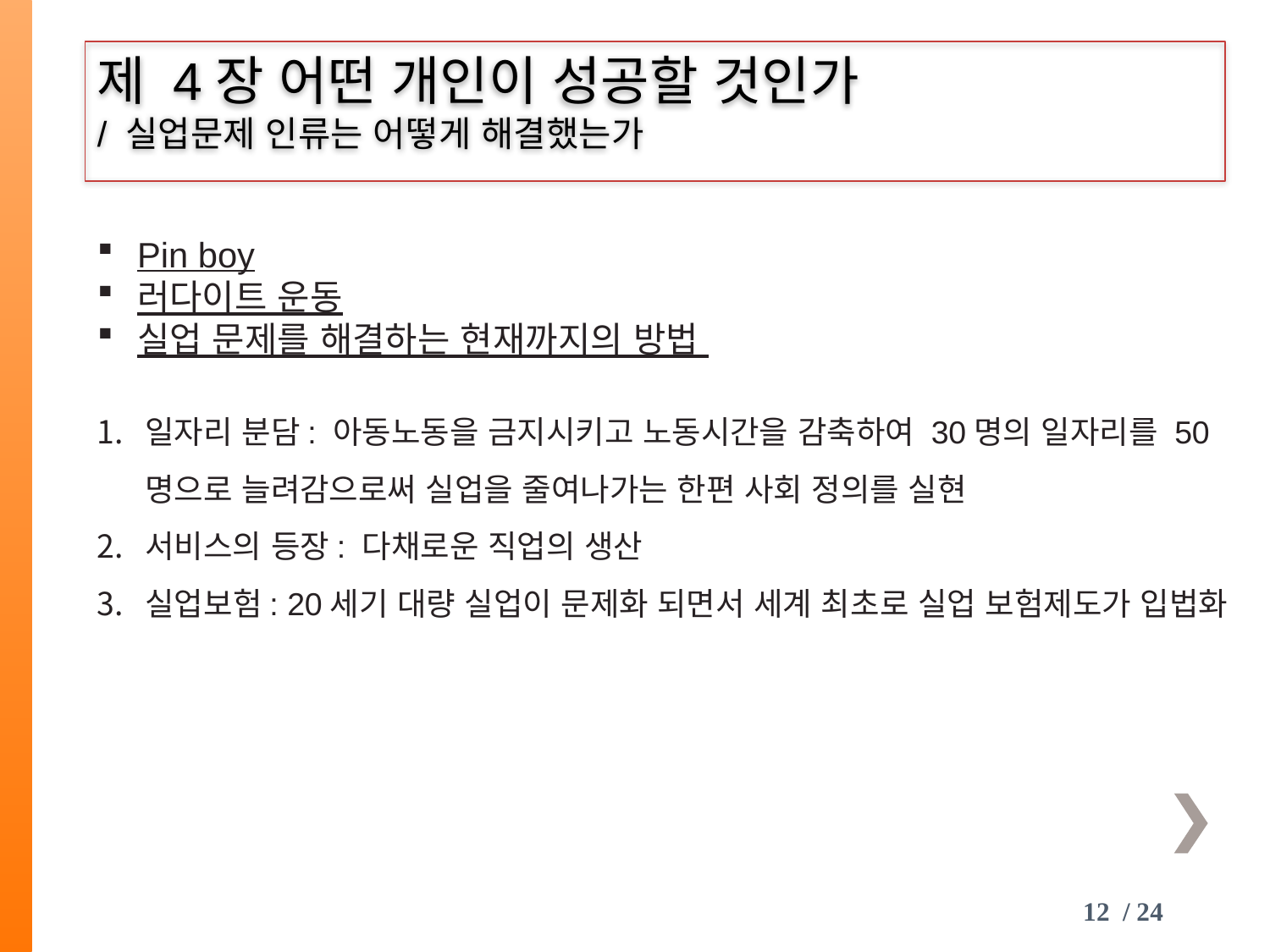

제 4장 어떤 개인이 성공할 것인가
/ 실업문제 인류는 어떻게 해결했는가

Pin boy
러다이트 운동
실업 문제를 해결하는 현재까지의 방법

일자리 분담: 아동노동을 금지시키고 노동시간을 감축하여 30명의 일자리를 50명으로 늘려감으로써 실업을 줄여나가는 한편 사회 정의를 실현
서비스의 등장: 다채로운 직업의 생산
실업보험: 20세기 대량 실업이 문제화 되면서 세계 최초로 실업 보험제도가 입법화

12  / 24